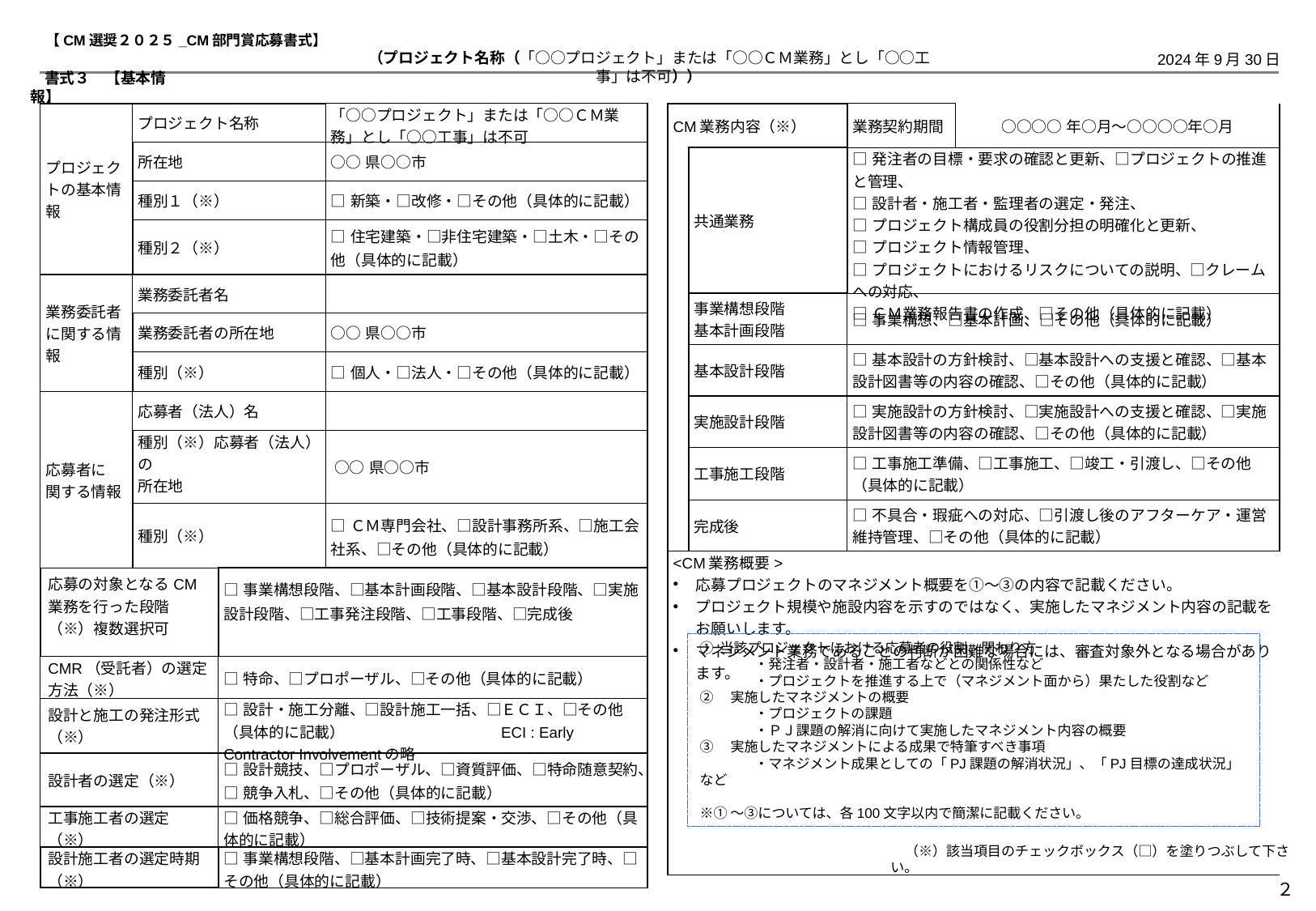

【CM選奨２０２５_CM部門賞応募書式】
（プロジェクト名称（「○○プロジェクト」または「○○ＣＭ業務」とし「○○工事」は不可））
2024年9月30日
書式３　【基本情報】
| プロジェクトの基本情報 | プロジェクト名称 |  | 「○○プロジェクト」または「○○ＣＭ業務」とし「○○工事」は不可 |
| --- | --- | --- | --- |
|  | 所在地 |  | ○○県○○市 |
|  | 種別１（※） |  | □新築・□改修・□その他（具体的に記載） |
|  | 種別２（※） |  | □住宅建築・□非住宅建築・□土木・□その他（具体的に記載） |
| 業務委託者に関する情報 | 業務委託者名 |  |  |
|  | 業務委託者の所在地 |  | ○○県○○市 |
|  | 種別（※） |  | □個人・□法人・□その他（具体的に記載） |
| 応募者に 関する情報 | 応募者（法人）名 |  |  |
|  | 種別（※）応募者（法人）の 所在地 |  | ○○県○○市 |
|  | 種別（※） |  | □ＣＭ専門会社、□設計事務所系、□施工会社系、□その他（具体的に記載） |
| 応募の対象となるCM業務を行った段階 （※）複数選択可 |  | □事業構想段階、□基本計画段階、□基本設計段階、□実施設計段階、□工事発注段階、□工事段階、□完成後 |  |
| CMR（受託者）の選定方法（※） |  | □特命、□プロポーザル、□その他（具体的に記載） |  |
| 設計と施工の発注形式（※） |  | □設計・施工分離、□設計施工一括、□ＥＣＩ、□その他（具体的に記載）　　　　　　　　　　ECI : Early Contractor Involvementの略 |  |
| 設計者の選定（※） |  | □設計競技、□プロポーザル、□資質評価、□特命随意契約、 □競争入札、□その他（具体的に記載） |  |
| 工事施工者の選定（※） |  | □価格競争、□総合評価、□技術提案・交渉、□その他（具体的に記載） |  |
| 設計施工者の選定時期（※） |  | □事業構想段階、□基本計画完了時、□基本設計完了時、□その他（具体的に記載） |  |
| CM業務内容（※） |  | 業務契約期間 | ○○○○年○月～○○○○年○月 |
| --- | --- | --- | --- |
|  | 共通業務 | □発注者の目標・要求の確認と更新、□プロジェクトの推進と管理、 □設計者・施工者・監理者の選定・発注、 □プロジェクト構成員の役割分担の明確化と更新、 □プロジェクト情報管理、 □プロジェクトにおけるリスクについての説明、□クレームへの対応、 □ＣＭ業務報告書の作成、□その他（具体的に記載） |  |
|  | 事業構想段階 基本計画段階 | □事業構想、□基本計画、□その他（具体的に記載） |  |
|  | 基本設計段階 | □基本設計の方針検討、□基本設計への支援と確認、□基本設計図書等の内容の確認、□その他（具体的に記載） |  |
|  | 実施設計段階 | □実施設計の方針検討、□実施設計への支援と確認、□実施設計図書等の内容の確認、□その他（具体的に記載） |  |
|  | 工事施工段階 | □工事施工準備、□工事施工、□竣工・引渡し、□その他（具体的に記載） |  |
|  | 完成後 | □不具合・瑕疵への対応、□引渡し後のアフターケア・運営維持管理、□その他（具体的に記載） |  |
| <CM業務概要> 応募プロジェクトのマネジメント概要を①～③の内容で記載ください。 プロジェクト規模や施設内容を示すのではなく、実施したマネジメント内容の記載をお願いします。 マネジメント業務であることの判断が困難な場合には、審査対象外となる場合があります。 |  |  |  |
① 当該プロジェクトにおける応募者の役割、関わり方
　　　　・発注者・設計者・施工者などとの関係性など
　　　　・プロジェクトを推進する上で（マネジメント面から）果たした役割など
②　実施したマネジメントの概要
　　　　・プロジェクトの課題
　　　　・ＰＪ課題の解消に向けて実施したマネジメント内容の概要
➂　実施したマネジメントによる成果で特筆すべき事項
　　　　・マネジメント成果としての「PJ課題の解消状況」、「PJ目標の達成状況」など

※①～③については、各100文字以内で簡潔に記載ください。
（※）該当項目のチェックボックス（□）を塗りつぶして下さい。
２
（※）該当項目のチェックボックス（□）を塗りつぶして下さい。